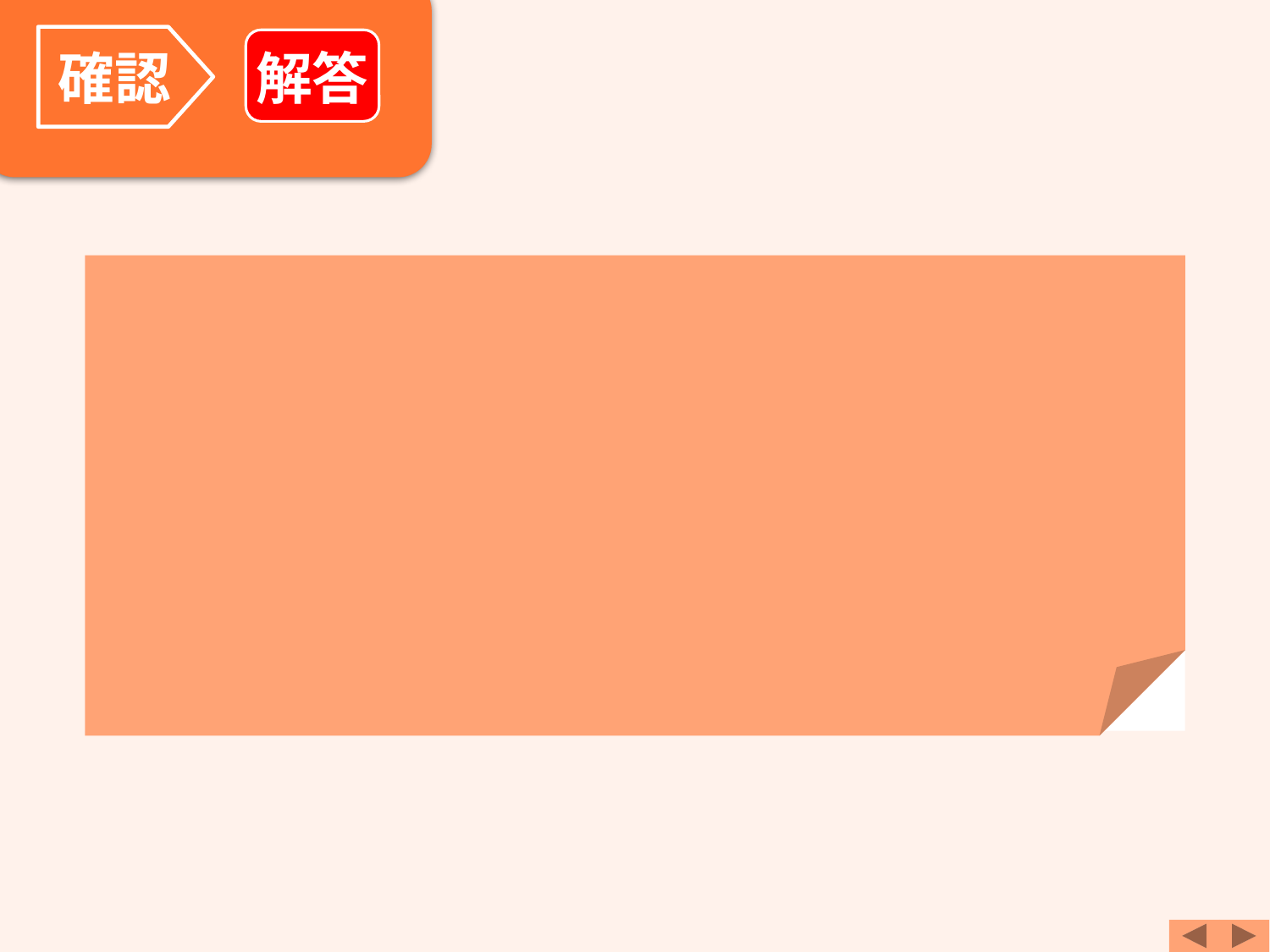

確認

解答

ロカルノ条約
教科書p.113　13～14行目
「ヨーロッパの集団安全保障体制を定めた」
不戦条約
教科書p.113　18行目～p.114　1行目
「国際紛争の解決に戦争を手段としないと定め，戦争の違法化という新しい考え方を示した」